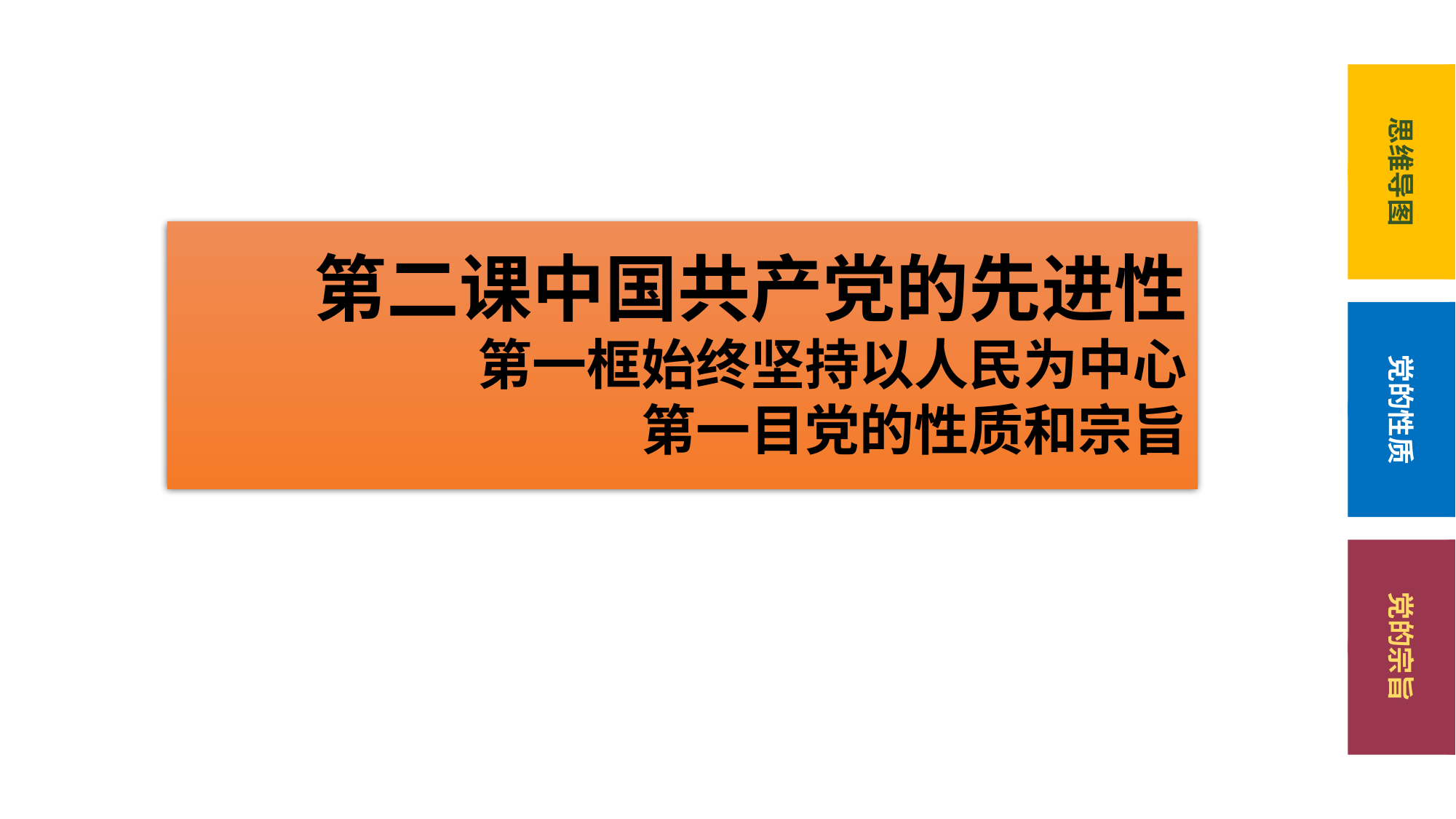

思维导图

第二课中国共产党的先进性
第一框始终坚持以人民为中心
第一目党的性质和宗旨

党的性质

党的宗旨